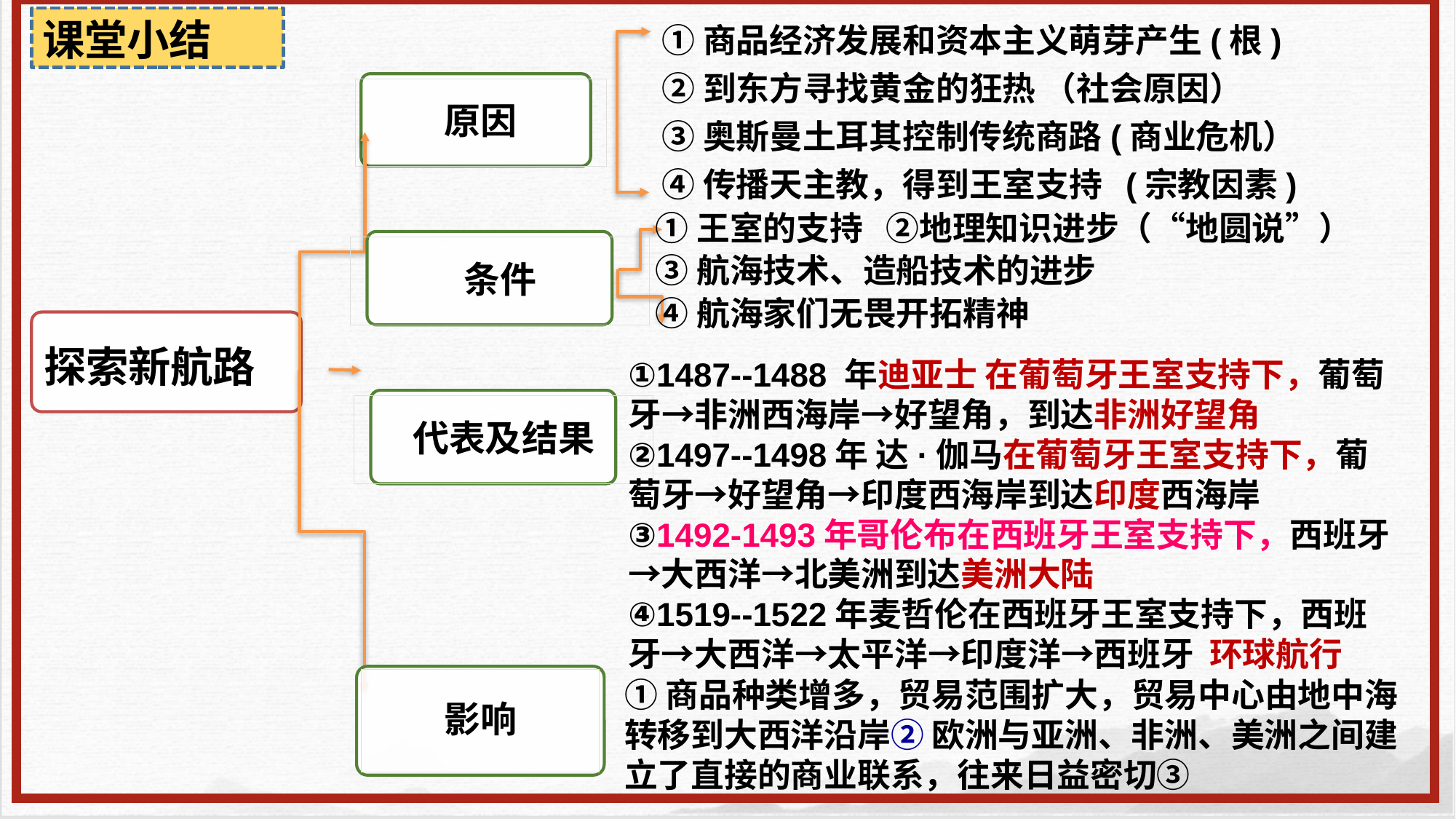

课堂小结
①商品经济发展和资本主义萌芽产生(根)
②到东方寻找黄金的狂热 （社会原因）
③奥斯曼土耳其控制传统商路(商业危机）
④传播天主教，得到王室支持  (宗教因素)

原因
①王室的支持   ②地理知识进步（“地圆说”）
③航海技术、造船技术的进步
④航海家们无畏开拓精神

条件

探索新航路

①1487--1488 年迪亚士 在葡萄牙王室支持下，葡萄牙→非洲西海岸→好望角，到达非洲好望角
②1497--1498年 达·伽马在葡萄牙王室支持下，葡萄牙→好望角→印度西海岸到达印度西海岸
③1492-1493年哥伦布在西班牙王室支持下，西班牙→大西洋→北美洲到达美洲大陆
④1519--1522年麦哲伦在西班牙王室支持下，西班牙→大西洋→太平洋→印度洋→西班牙  环球航行

代表及结果

影响
①商品种类增多，贸易范围扩大，贸易中心由地中海转移到大西洋沿岸② 欧洲与亚洲、非洲、美洲之间建立了直接的商业联系，往来日益密切③